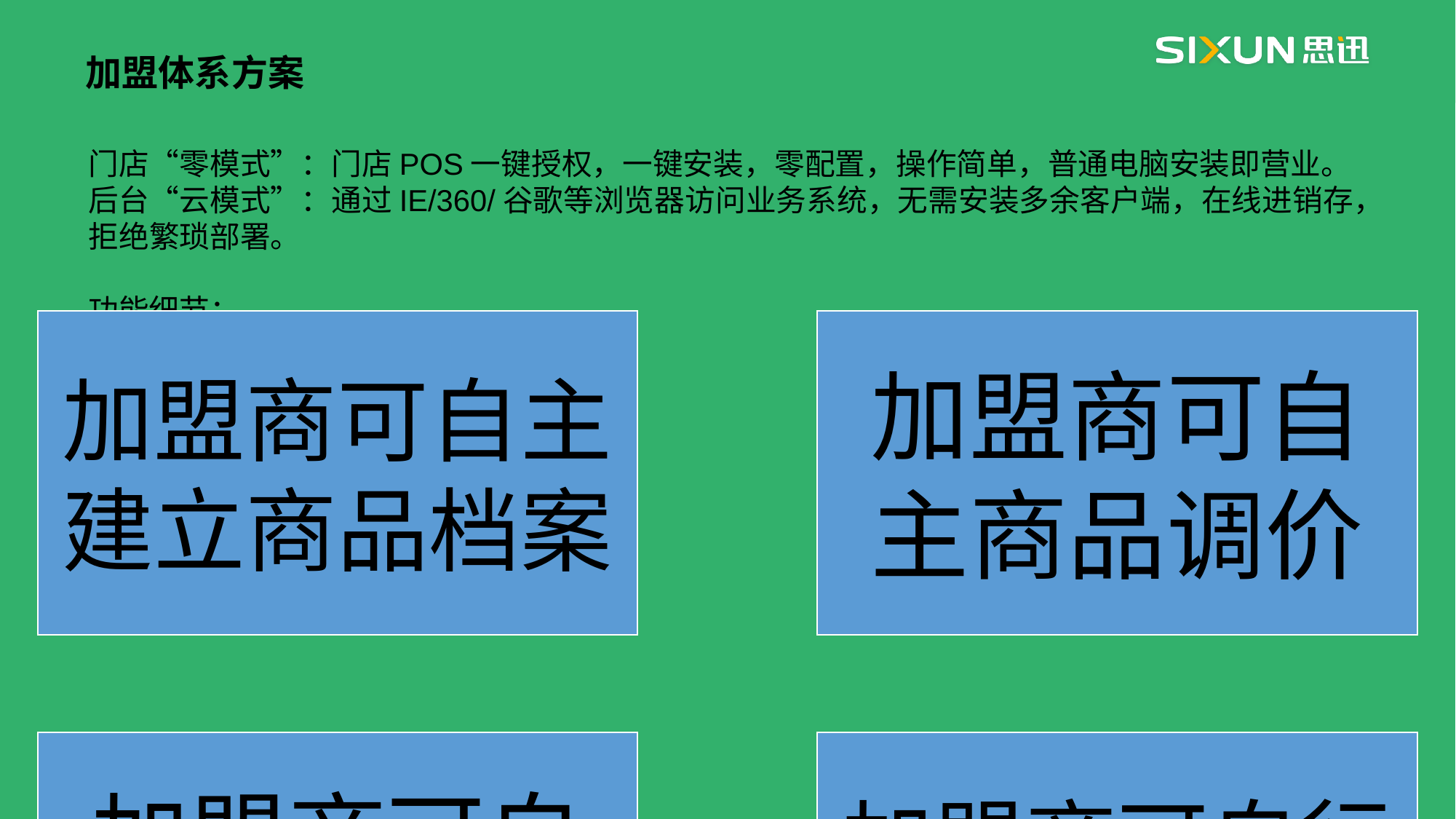

加盟体系方案

门店“零模式”：门店POS一键授权，一键安装，零配置，操作简单，普通电脑安装即营业。
后台“云模式”：通过IE/360/谷歌等浏览器访问业务系统，无需安装多余客户端，在线进销存，拒绝繁琐部署。
功能细节：
加盟商可自主建立商品档案
加盟商可自主商品调价